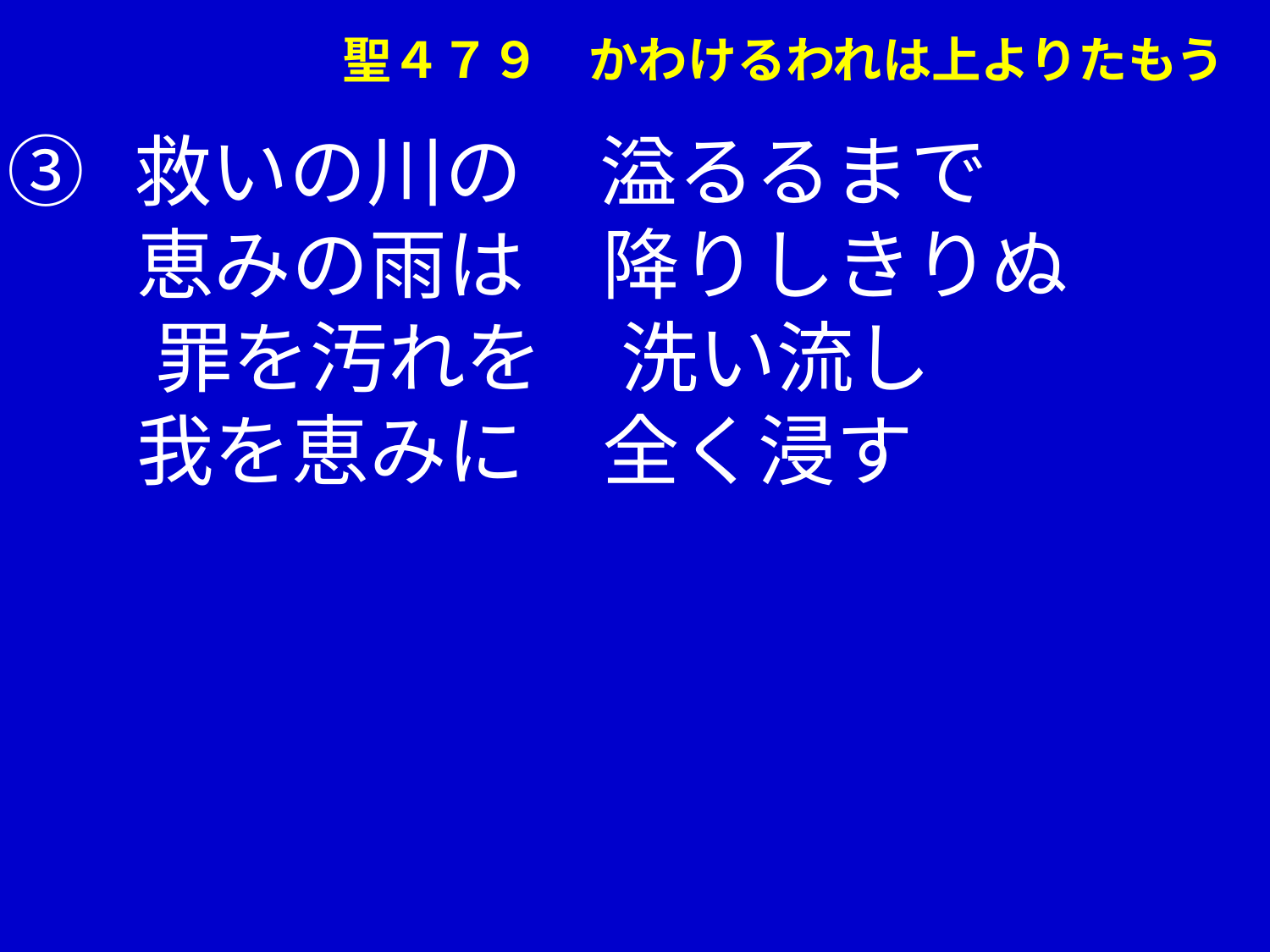

聖４７９　かわけるわれは上よりたもう
③	救いの川の　溢るるまで
　   恵みの雨は　降りしきりぬ
   　罪を汚れを　洗い流し
　   我を恵みに　全く浸す